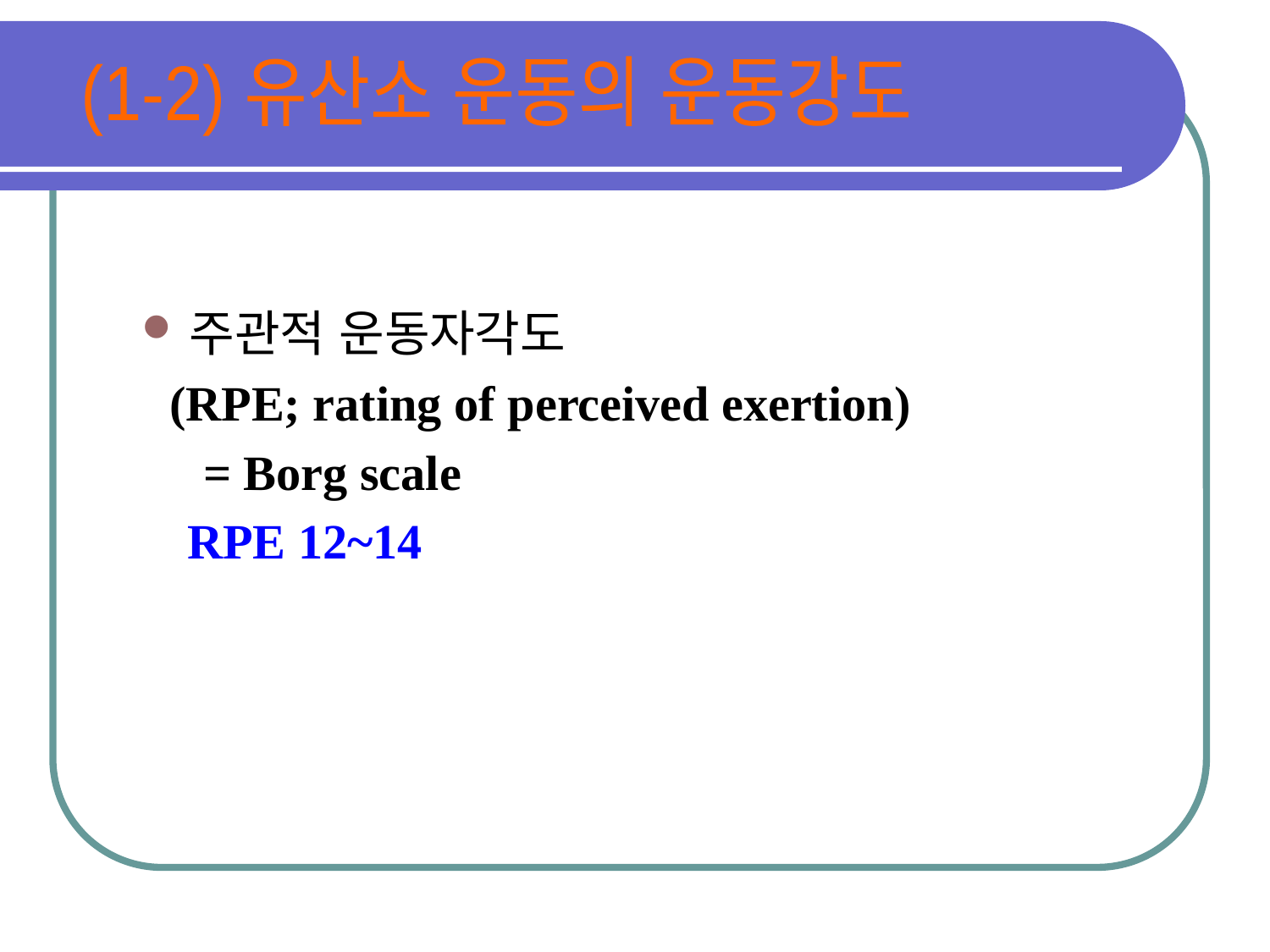

(1-2) 유산소 운동의 운동강도
주관적 운동자각도
  (RPE; rating of perceived exertion)
     = Borg scale
    RPE 12~14